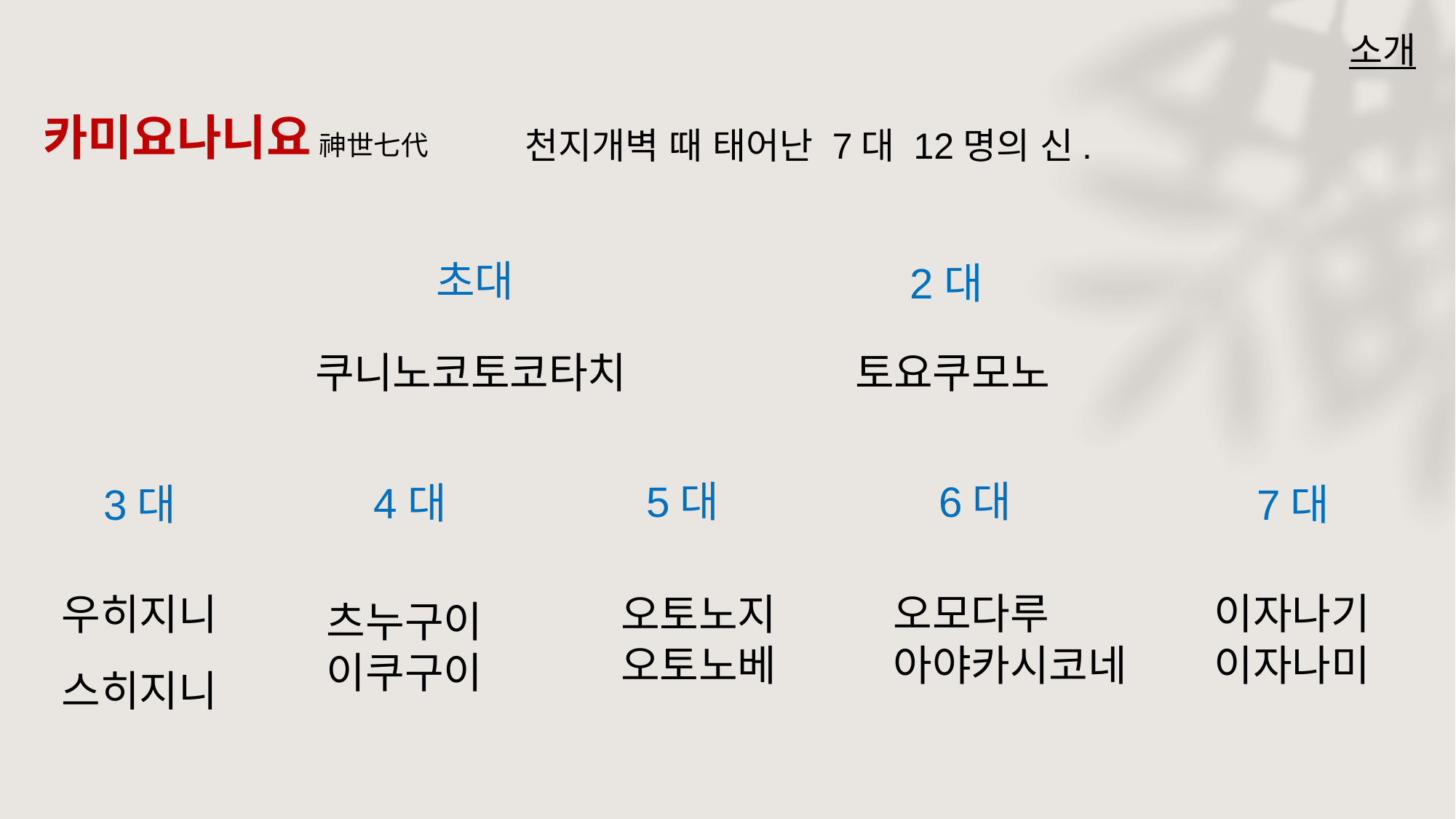

소개
카미요나니요 神世七代
천지개벽 때 태어난 7대 12명의 신.
초대
2대
쿠니노코토코타치
토요쿠모노
6대
5대
4대
3대
7대
오모다루
아야카시코네
이자나기
이자나미
우히지니
스히지니
오토노지
오토노베
츠누구이
이쿠구이